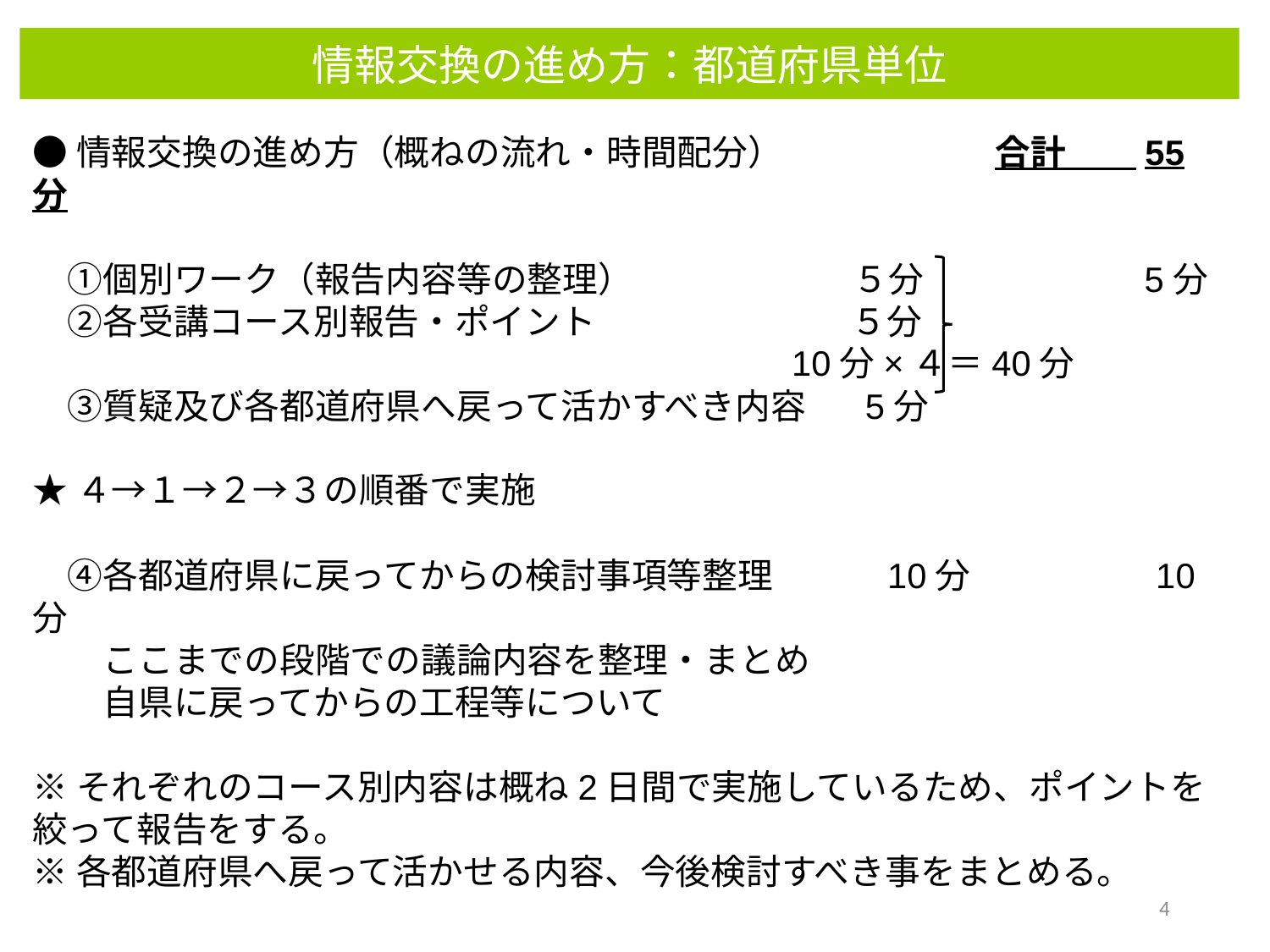

情報交換の進め方：都道府県単位
●情報交換の進め方（概ねの流れ・時間配分）　　　　　　合計　　55分

　①個別ワーク（報告内容等の整理）　　　　　　 ５分　　　　　　5分
　②各受講コース別報告・ポイント　　　　　　　 ５分
                                                                              10分×４＝40分
　③質疑及び各都道府県へ戻って活かすべき内容　  5分

★４→１→２→３の順番で実施

　④各都道府県に戻ってからの検討事項等整理　　　10分　　　　　10分
　　ここまでの段階での議論内容を整理・まとめ
　　自県に戻ってからの工程等について

※それぞれのコース別内容は概ね2日間で実施しているため、ポイントを絞って報告をする。
※各都道府県へ戻って活かせる内容、今後検討すべき事をまとめる。

4